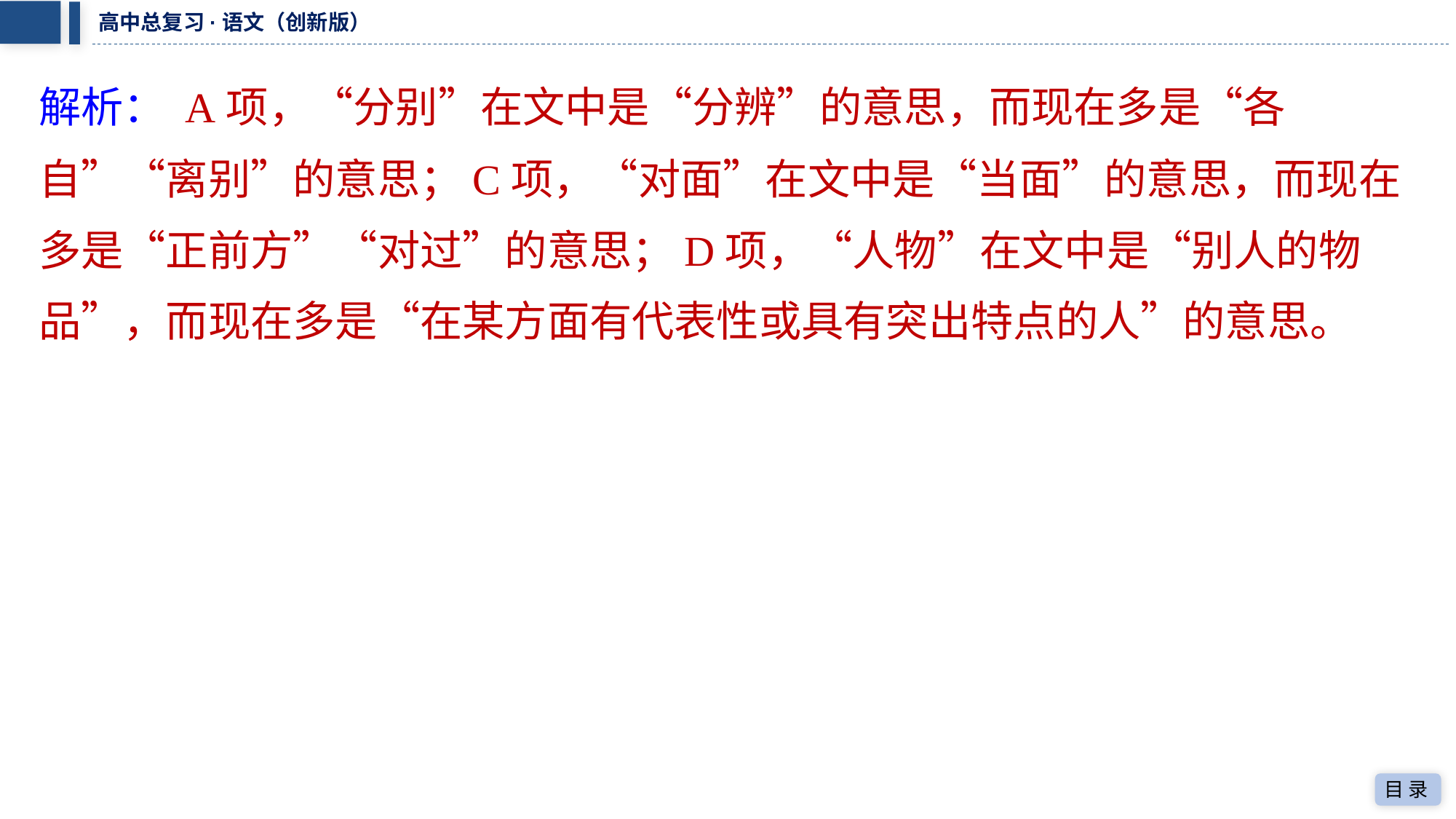

解析： A项，“分别”在文中是“分辨”的意思，而现在多是“各
自”“离别”的意思；C项，“对面”在文中是“当面”的意思，而现在
多是“正前方”“对过”的意思；D项，“人物”在文中是“别人的物
品”，而现在多是“在某方面有代表性或具有突出特点的人”的意思。